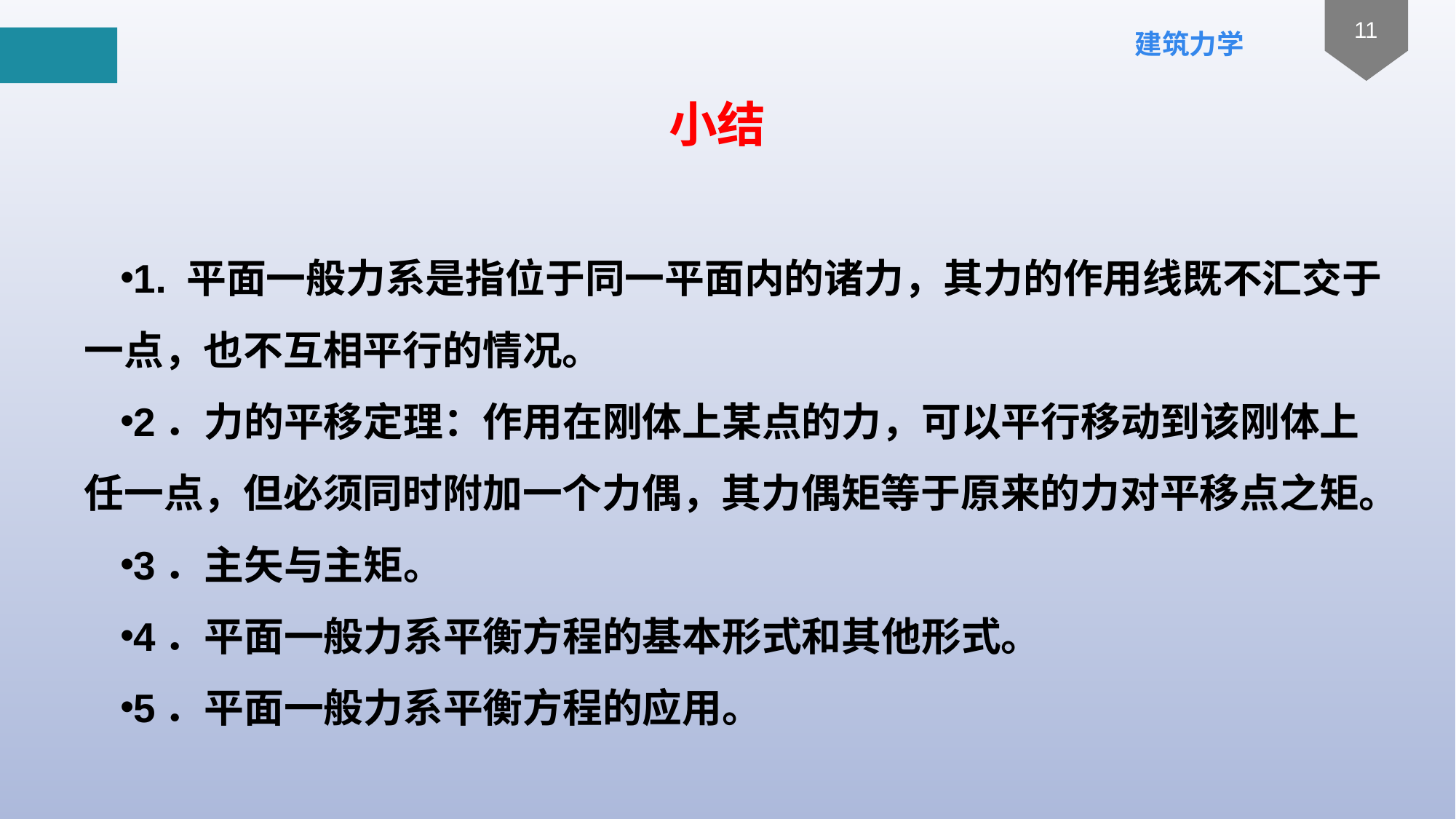

# 小结
1. 平面一般力系是指位于同一平面内的诸力，其力的作用线既不汇交于一点，也不互相平行的情况。
2．力的平移定理：作用在刚体上某点的力，可以平行移动到该刚体上任一点，但必须同时附加一个力偶，其力偶矩等于原来的力对平移点之矩。
3．主矢与主矩。
4．平面一般力系平衡方程的基本形式和其他形式。
5．平面一般力系平衡方程的应用。